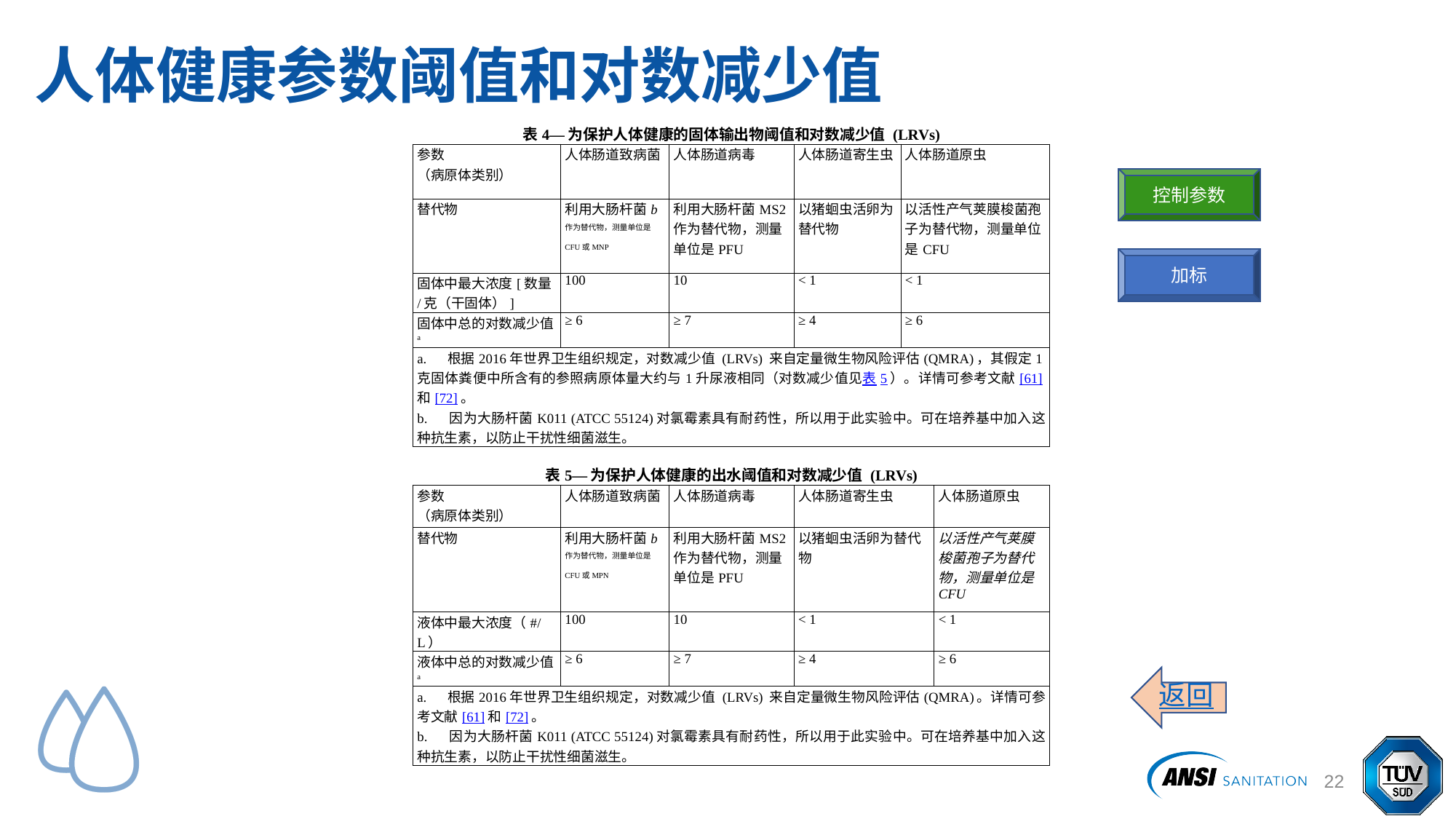

人体健康参数阈值和对数减少值
| 表4—为保护人体健康的固体输出物阈值和对数减少值 (LRVs) |  |  |  |  |  |
| --- | --- | --- | --- | --- | --- |
| 参数 （病原体类别） | 人体肠道致病菌 | 人体肠道病毒 | 人体肠道寄生虫 | 人体肠道原虫 |  |
| 替代物 | 利用大肠杆菌b作为替代物，测量单位是CFU或MNP | 利用大肠杆菌MS2作为替代物，测量单位是PFU | 以猪蛔虫活卵为替代物 | 以活性产气荚膜梭菌孢子为替代物，测量单位是CFU |  |
| 固体中最大浓度[数量/克（干固体）] | 100 | 10 | < 1 | < 1 |  |
| 固体中总的对数减少值a | ≥ 6 | ≥ 7 | ≥ 4 | ≥ 6 |  |
| a. 根据2016年世界卫生组织规定，对数减少值 (LRVs) 来自定量微生物风险评估(QMRA)，其假定1克固体粪便中所含有的参照病原体量大约与1升尿液相同（对数减少值见表5）。详情可参考文献[61]和[72]。 b. 因为大肠杆菌K011 (ATCC 55124)对氯霉素具有耐药性，所以用于此实验中。可在培养基中加入这种抗生素，以防止干扰性细菌滋生。 |  |  |  |  |  |
| 表5—为保护人体健康的出水阈值和对数减少值 (LRVs) |  |  |  |  |  |
| 参数 （病原体类别） | 人体肠道致病菌 | 人体肠道病毒 | 人体肠道寄生虫 | 人体肠道原虫 | 人体肠道原虫 |
| 替代物 | 利用大肠杆菌b作为替代物，测量单位是CFU或MPN | 利用大肠杆菌MS2作为替代物，测量单位是PFU | 以猪蛔虫活卵为替代物 | 以活性产气荚膜梭菌孢子为替代物，测量单位是CFU | 以活性产气荚膜梭菌孢子为替代物，测量单位是CFU |
| 液体中最大浓度（#/L） | 100 | 10 | < 1 | < 1 | < 1 |
| 液体中总的对数减少值a | ≥ 6 | ≥ 7 | ≥ 4 | > 6 | ≥ 6 |
| a. 根据2016年世界卫生组织规定，对数减少值 (LRVs) 来自定量微生物风险评估(QMRA)。详情可参考文献[61]和[72]。 b. 因为大肠杆菌K011 (ATCC 55124)对氯霉素具有耐药性，所以用于此实验中。可在培养基中加入这种抗生素，以防止干扰性细菌滋生。 |  |  |  |  |  |
控制参数
加标
返回
22